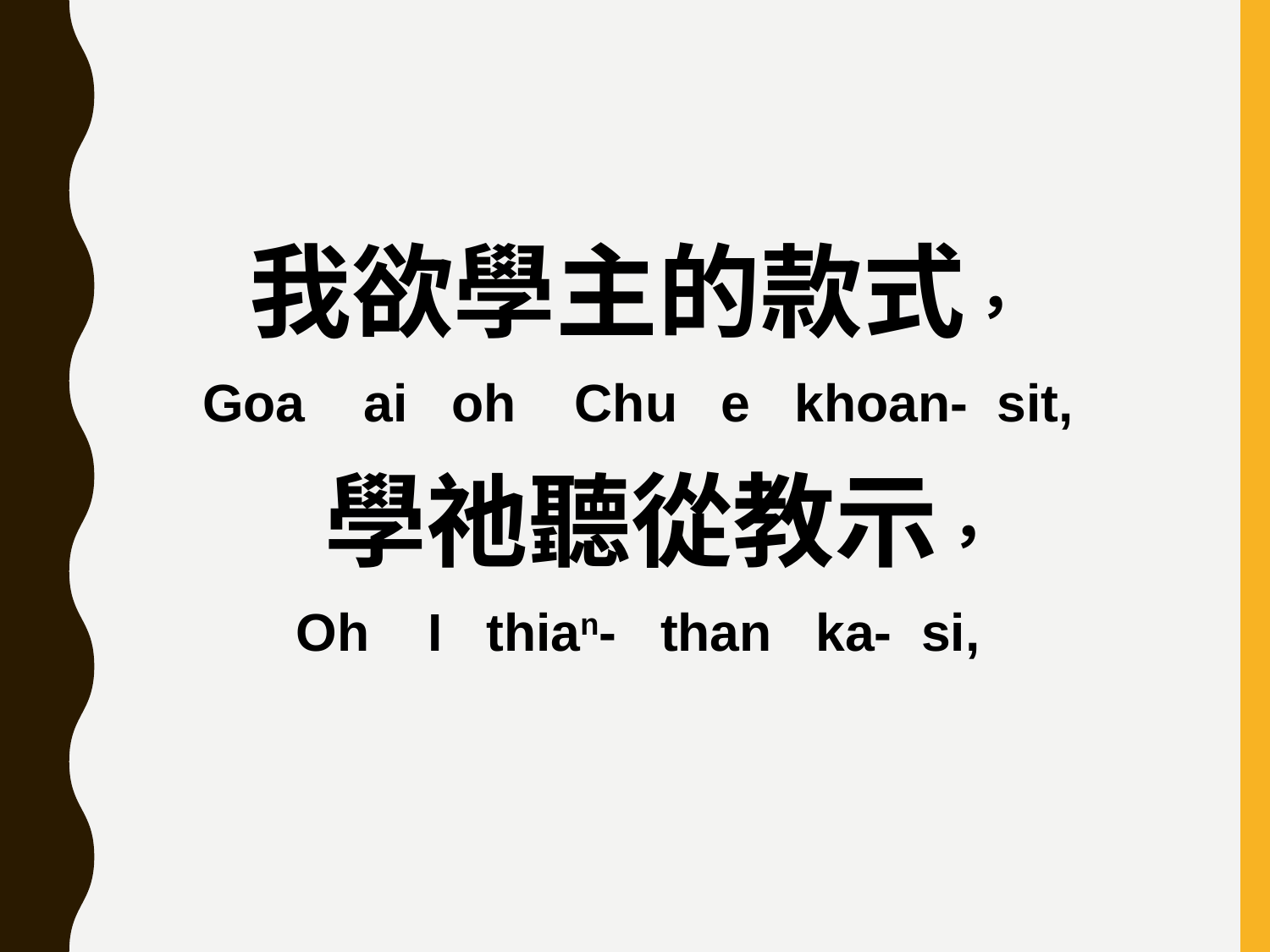

我欲學主的款式，
Goa    ai   oh    Chu   e   khoan-  sit,
 學祂聽從教示，
Oh    I   thian-   than   ka-  si,